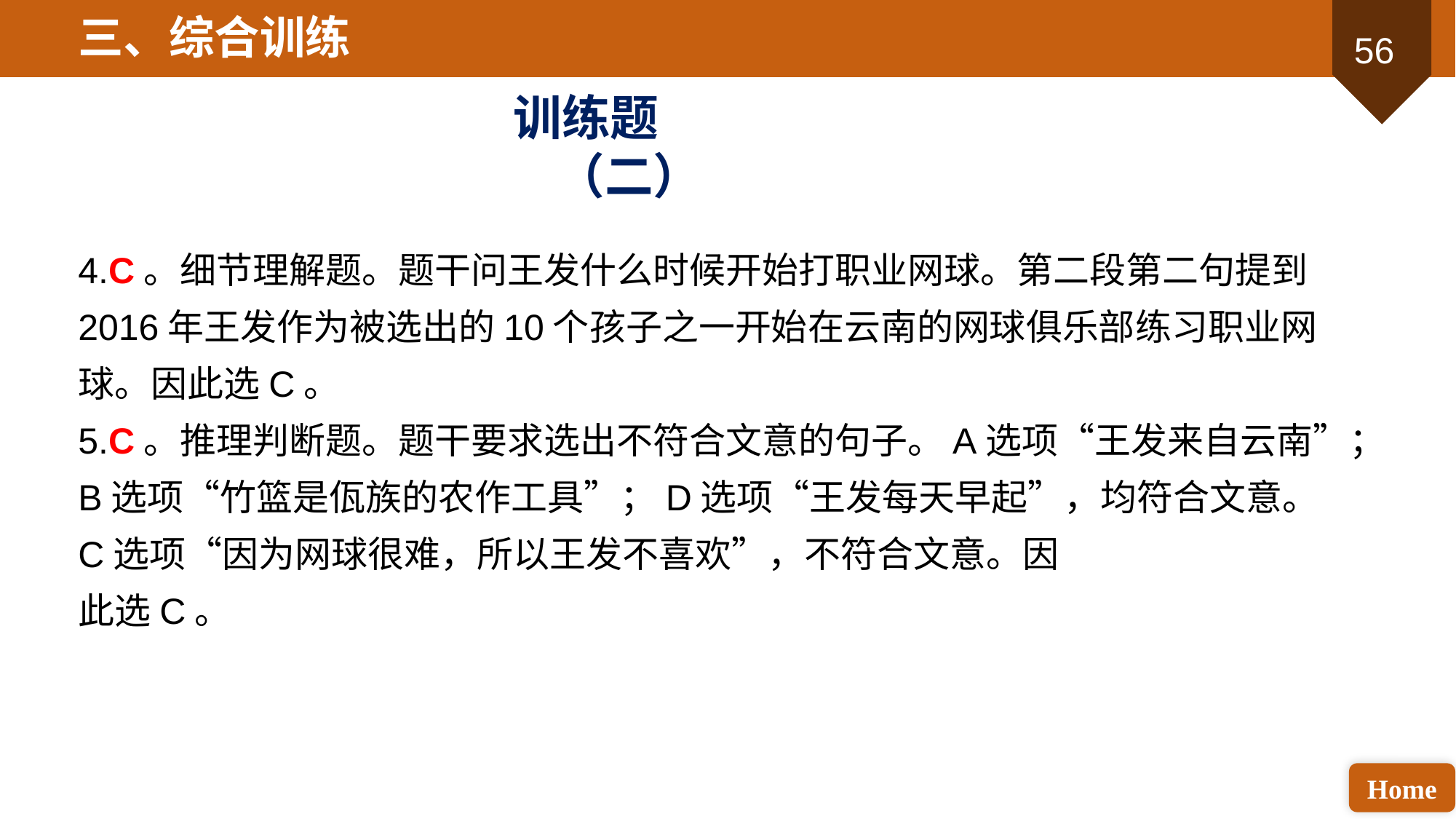

三、综合训练
训练题（二）
4.C。细节理解题。题干问王发什么时候开始打职业网球。第二段第二句提到2016年王发作为被选出的10个孩子之一开始在云南的网球俱乐部练习职业网球。因此选C。
5.C。推理判断题。题干要求选出不符合文意的句子。A选项“王发来自云南”；B选项“竹篮是佤族的农作工具”；D选项“王发每天早起”，均符合文意。C选项“因为网球很难，所以王发不喜欢”，不符合文意。因
此选C。